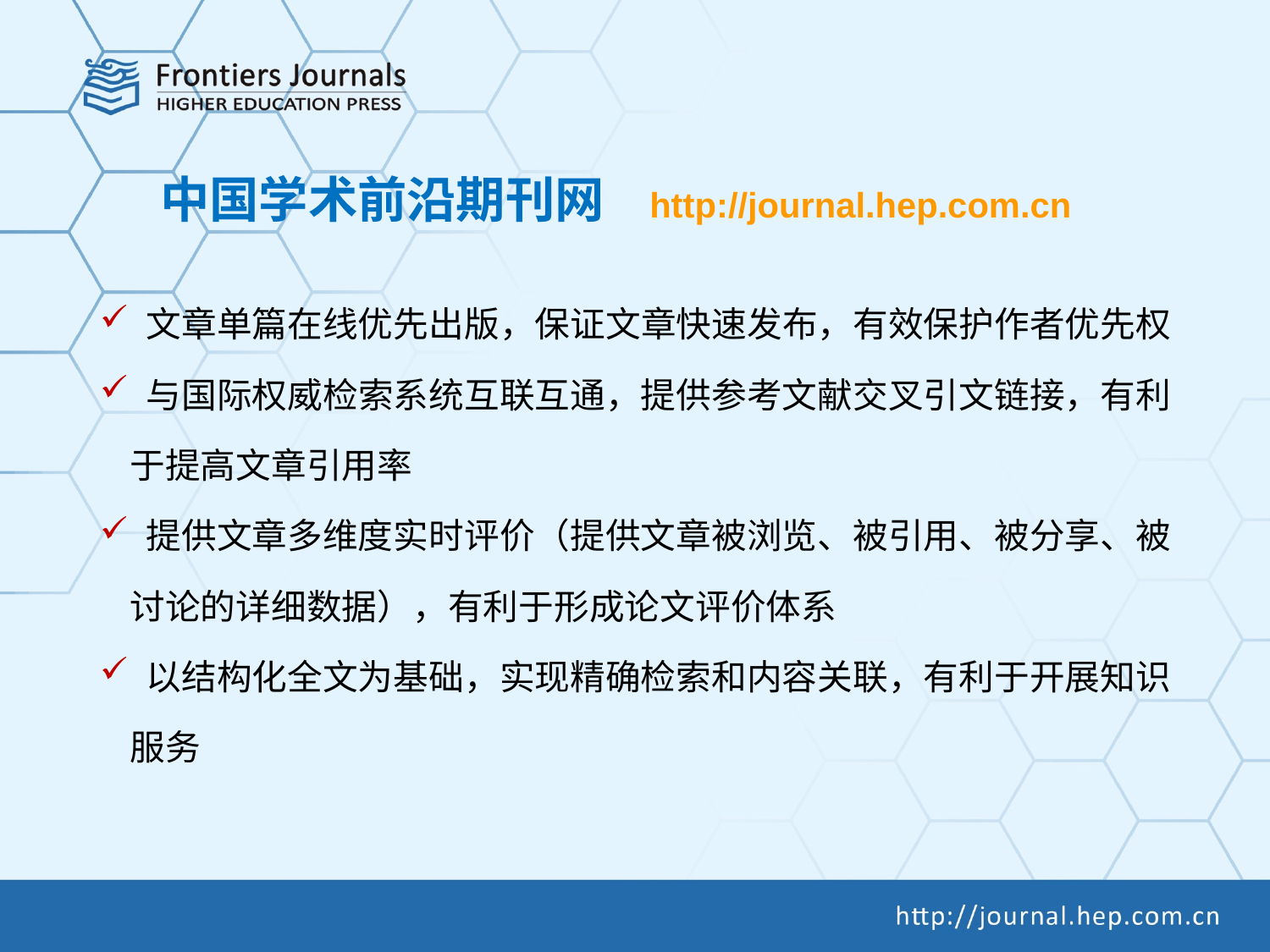

中国学术前沿期刊网   http://journal.hep.com.cn
 文章单篇在线优先出版，保证文章快速发布，有效保护作者优先权
 与国际权威检索系统互联互通，提供参考文献交叉引文链接，有利于提高文章引用率
 提供文章多维度实时评价（提供文章被浏览、被引用、被分享、被讨论的详细数据），有利于形成论文评价体系
 以结构化全文为基础，实现精确检索和内容关联，有利于开展知识服务